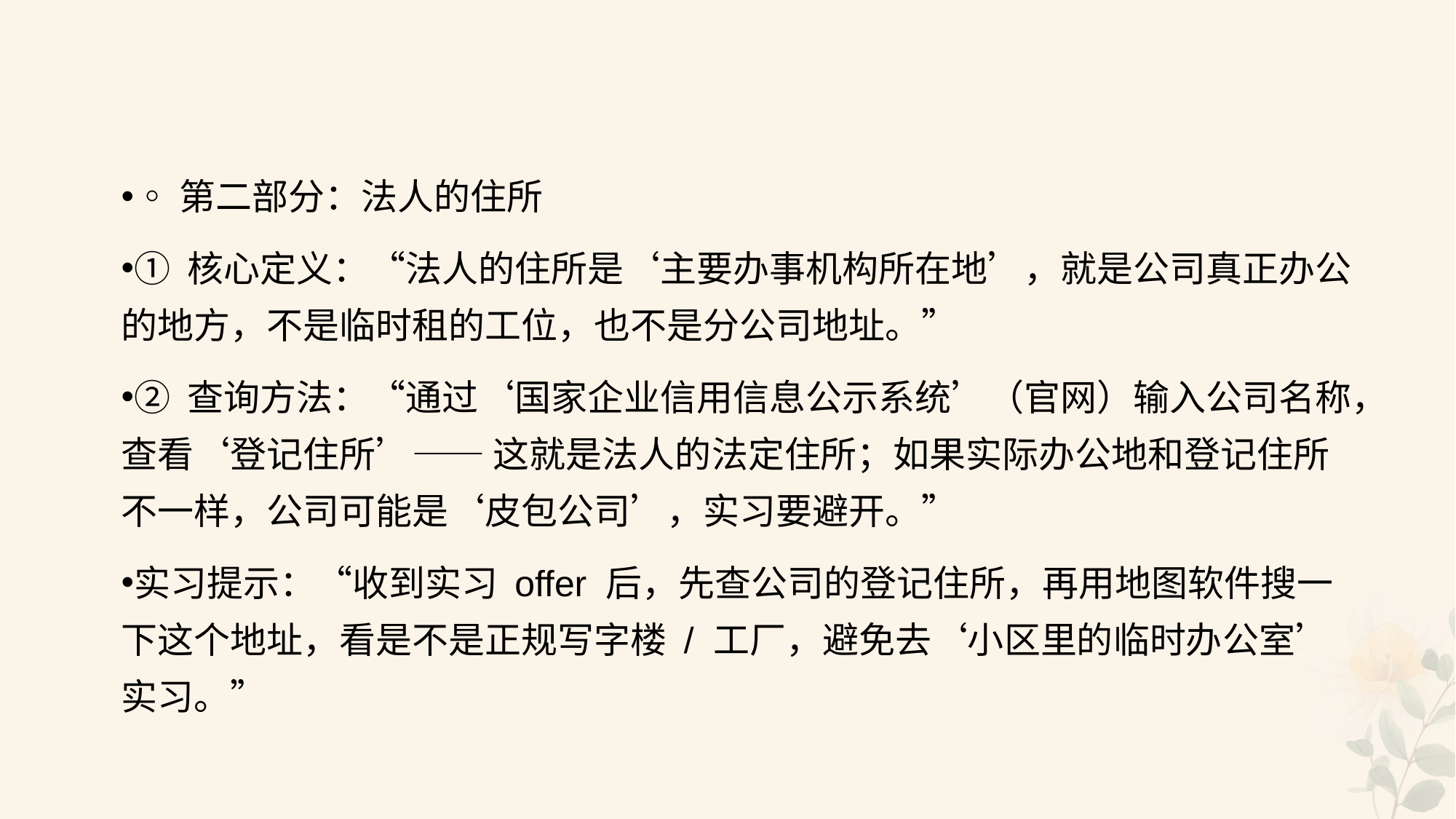

#
◦第二部分：法人的住所
① 核心定义：“法人的住所是‘主要办事机构所在地’，就是公司真正办公的地方，不是临时租的工位，也不是分公司地址。”
② 查询方法：“通过‘国家企业信用信息公示系统’（官网）输入公司名称，查看‘登记住所’—— 这就是法人的法定住所；如果实际办公地和登记住所不一样，公司可能是‘皮包公司’，实习要避开。”
实习提示：“收到实习 offer 后，先查公司的登记住所，再用地图软件搜一下这个地址，看是不是正规写字楼 / 工厂，避免去‘小区里的临时办公室’实习。”